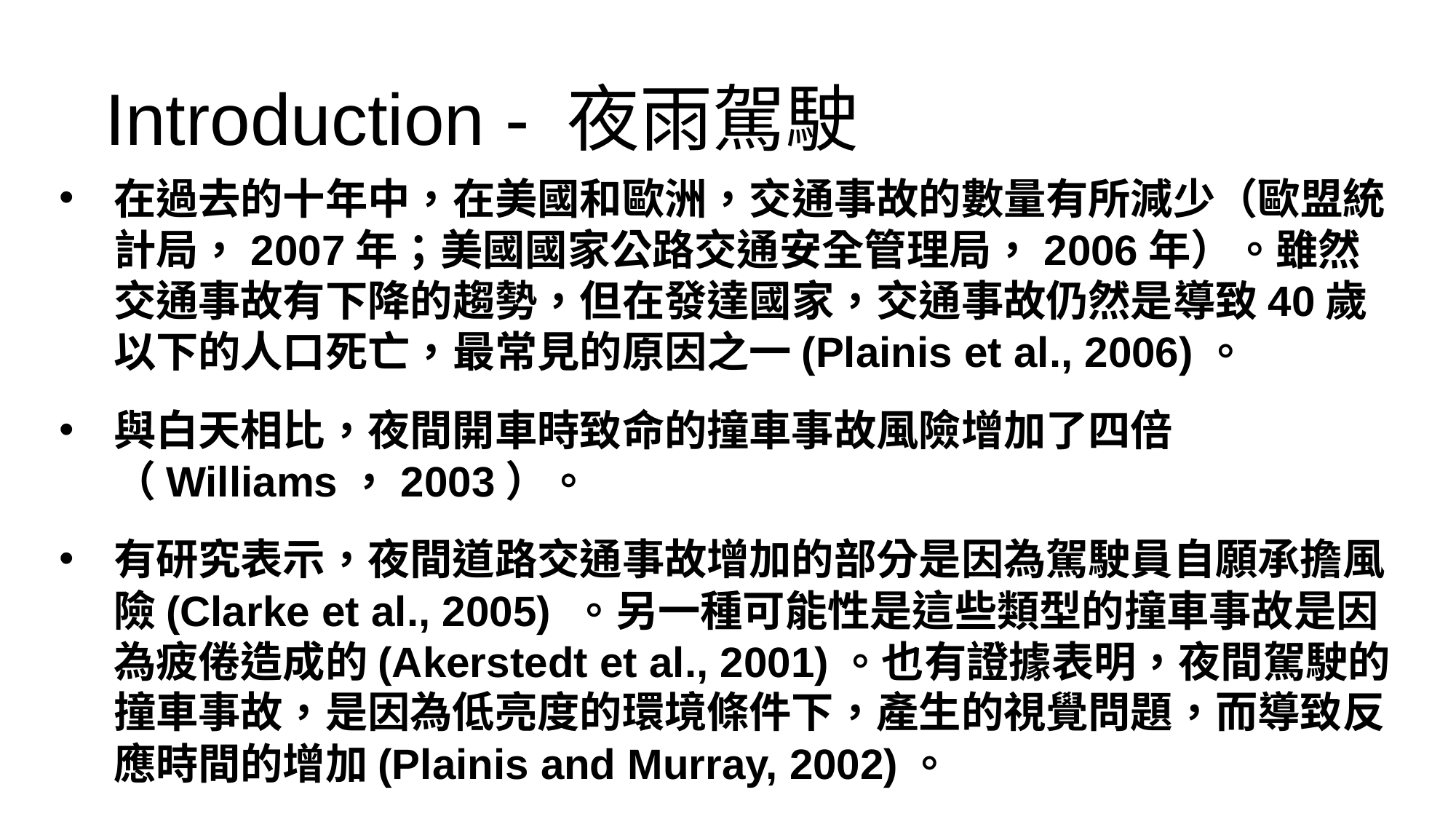

Introduction - 夜雨駕駛
在過去的十年中，在美國和歐洲，交通事故的數量有所減少（歐盟統計局，2007年；美國國家公路交通安全管理局，2006年）。雖然交通事故有下降的趨勢，但在發達國家，交通事故仍然是導致40歲以下的人口死亡，最常見的原因之一(Plainis et al., 2006)。
與白天相比，夜間開車時致命的撞車事故風險增加了四倍（Williams，2003）。
有研究表示，夜間道路交通事故增加的部分是因為駕駛員自願承擔風險(Clarke et al., 2005) 。另一種可能性是這些類型的撞車事故是因為疲倦造成的(Akerstedt et al., 2001)。也有證據表明，夜間駕駛的撞車事故，是因為低亮度的環境條件下，產生的視覺問題，而導致反應時間的增加(Plainis and Murray, 2002)。